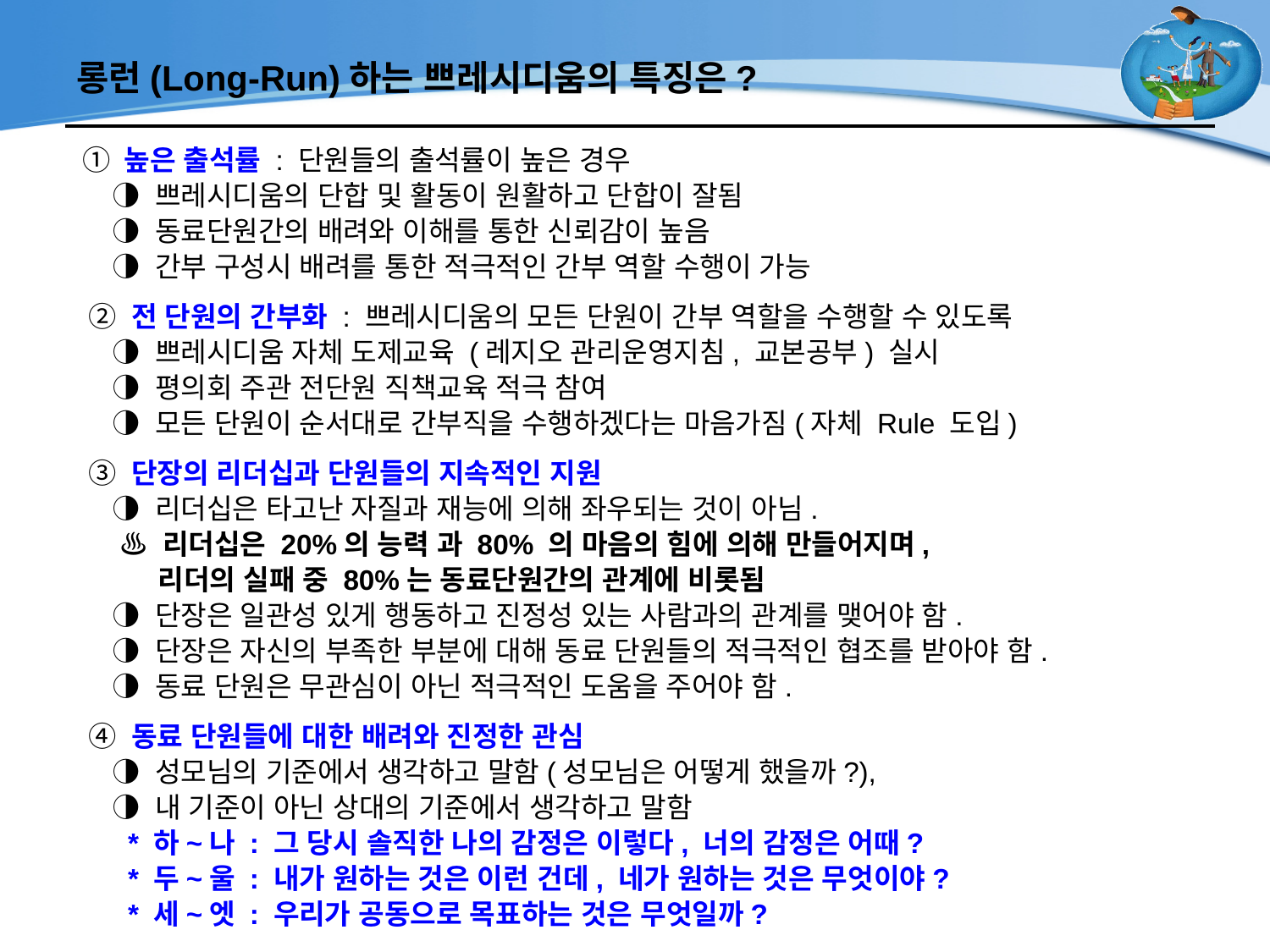

# 롱런(Long-Run)하는 쁘레시디움의 특징은?
    ① 높은 출석률 : 단원들의 출석률이 높은 경우
       ◑ 쁘레시디움의 단합 및 활동이 원활하고 단합이 잘됨
       ◑ 동료단원간의 배려와 이해를 통한 신뢰감이 높음
       ◑ 간부 구성시 배려를 통한 적극적인 간부 역할 수행이 가능

    ② 전 단원의 간부화 : 쁘레시디움의 모든 단원이 간부 역할을 수행할 수 있도록
       ◑ 쁘레시디움 자체 도제교육 (레지오 관리운영지침, 교본공부) 실시
       ◑ 평의회 주관 전단원 직책교육 적극 참여
       ◑ 모든 단원이 순서대로 간부직을 수행하겠다는 마음가짐(자체 Rule 도입)

    ③ 단장의 리더십과 단원들의 지속적인 지원
       ◑ 리더십은 타고난 자질과 재능에 의해 좌우되는 것이 아님.
        ♨ 리더십은 20%의 능력 과 80% 의 마음의 힘에 의해 만들어지며,
            리더의 실패 중 80%는 동료단원간의 관계에 비롯됨
       ◑ 단장은 일관성 있게 행동하고 진정성 있는 사람과의 관계를 맺어야 함.
       ◑ 단장은 자신의 부족한 부분에 대해 동료 단원들의 적극적인 협조를 받아야 함.
       ◑ 동료 단원은 무관심이 아닌 적극적인 도움을 주어야 함.

    ④ 동료 단원들에 대한 배려와 진정한 관심
       ◑ 성모님의 기준에서 생각하고 말함(성모님은 어떻게 했을까?),
       ◑ 내 기준이 아닌 상대의 기준에서 생각하고 말함
         * 하~나 : 그 당시 솔직한 나의 감정은 이렇다, 너의 감정은 어때?
         * 두~울 : 내가 원하는 것은 이런 건데, 네가 원하는 것은 무엇이야?
         * 세~엣 : 우리가 공동으로 목표하는 것은 무엇일까?